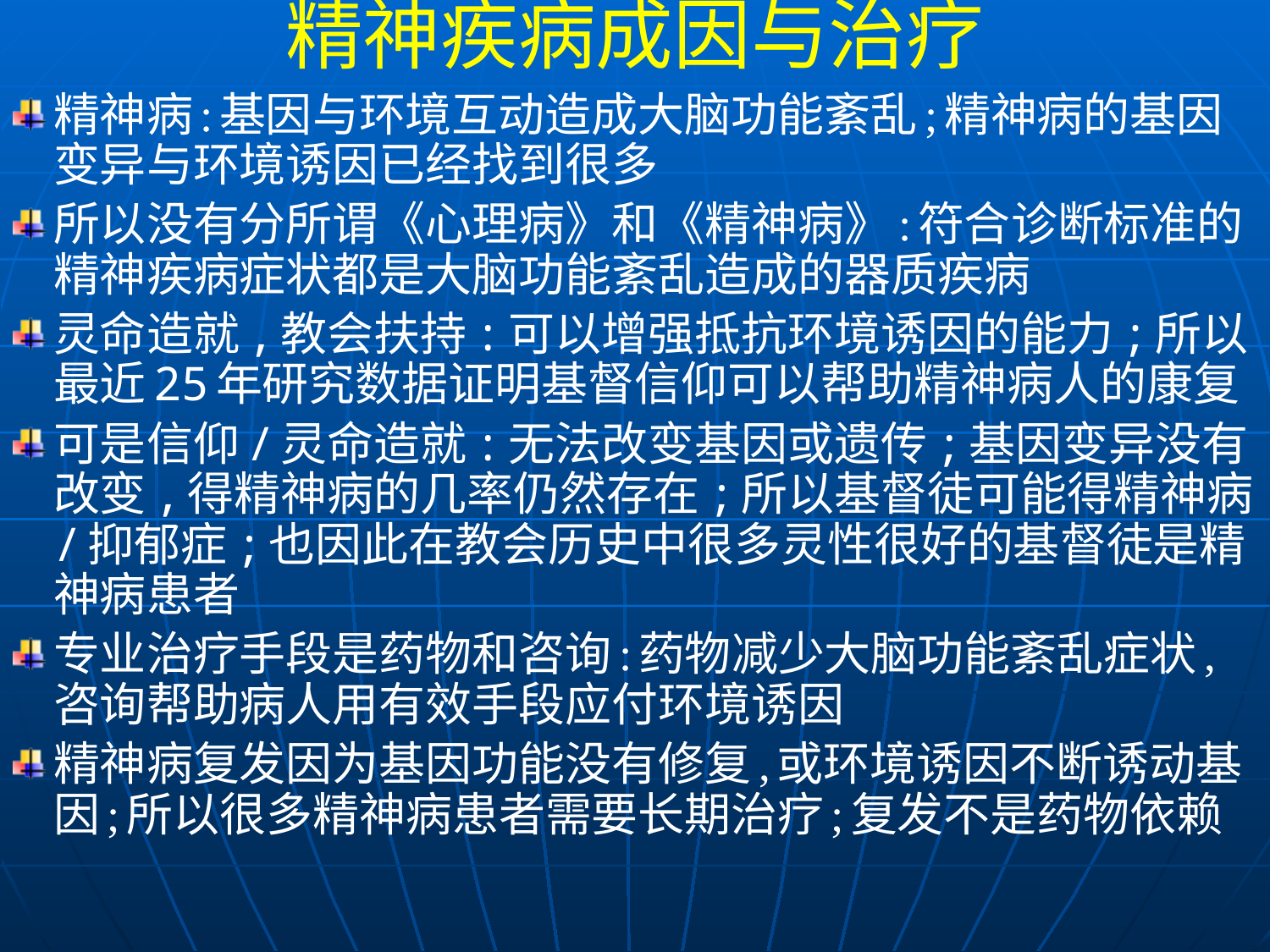

精神疾病成因与治疗
精神病:基因与环境互动造成大脑功能紊乱;精神病的基因变异与环境诱因已经找到很多
所以没有分所谓《心理病》和《精神病》:符合诊断标准的精神疾病症状都是大脑功能紊乱造成的器质疾病
灵命造就,教会扶持:可以增强抵抗环境诱因的能力;所以最近25年研究数据证明基督信仰可以帮助精神病人的康复
可是信仰/灵命造就:无法改变基因或遗传;基因变异没有改变,得精神病的几率仍然存在;所以基督徒可能得精神病/抑郁症;也因此在教会历史中很多灵性很好的基督徒是精神病患者
专业治疗手段是药物和咨询:药物减少大脑功能紊乱症状,咨询帮助病人用有效手段应付环境诱因
精神病复发因为基因功能没有修复,或环境诱因不断诱动基因;所以很多精神病患者需要长期治疗;复发不是药物依赖